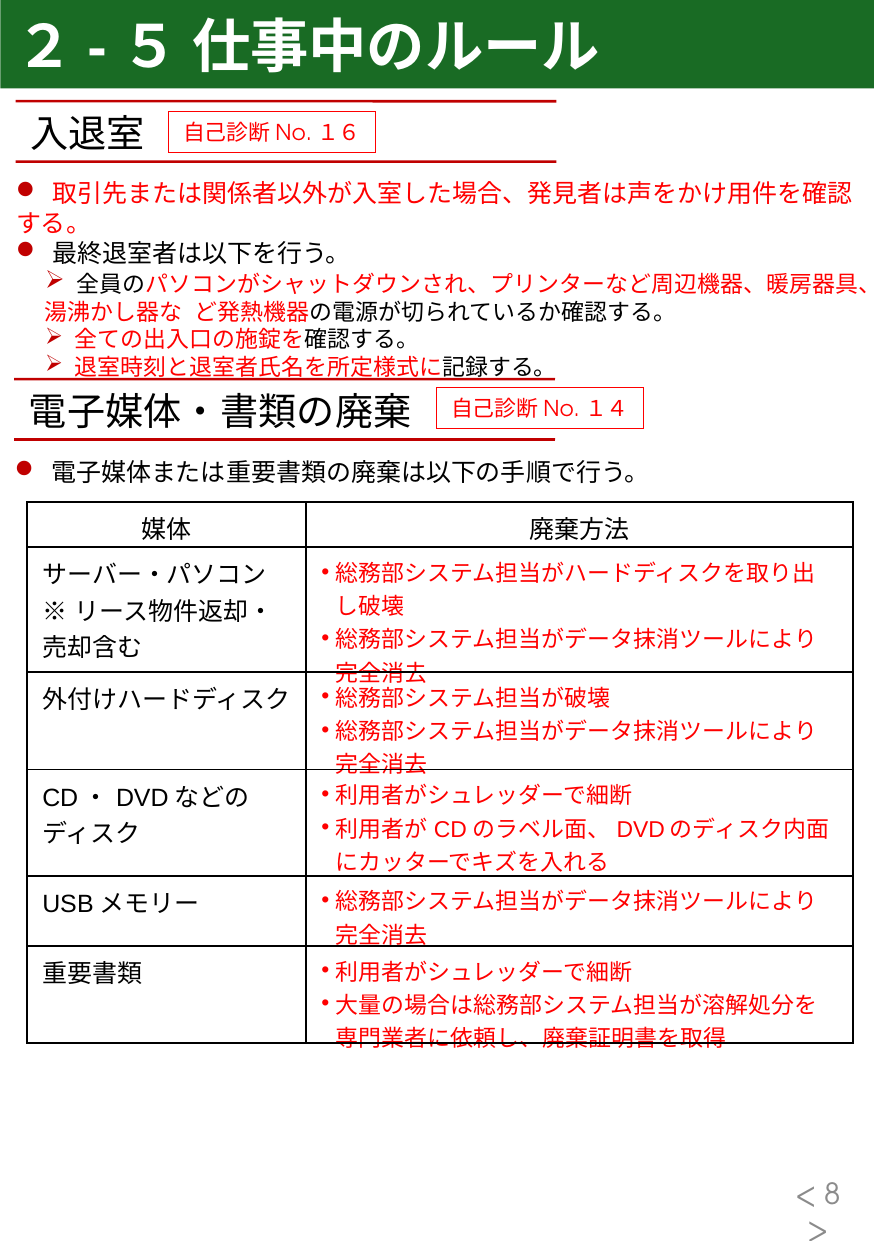

２-５ 仕事中のルール

入退室

自己診断No.１６
 取引先または関係者以外が入室した場合、発見者は声をかけ用件を確認する。
 最終退室者は以下を行う。
 全員のパソコンがシャットダウンされ、プリンターなど周辺機器、暖房器具、湯沸かし器な	ど発熱機器の電源が切られているか確認する。
 全ての出入口の施錠を確認する。
 退室時刻と退室者氏名を所定様式に記録する。

電子媒体・書類の廃棄

自己診断No.１４
 電子媒体または重要書類の廃棄は以下の手順で行う。
| 媒体 | 廃棄方法 |
| --- | --- |
| サーバー・パソコン ※リース物件返却・売却含む | 総務部システム担当がハードディスクを取り出し破壊 総務部システム担当がデータ抹消ツールにより完全消去 |
| 外付けハードディスク | 総務部システム担当が破壊 総務部システム担当がデータ抹消ツールにより完全消去 |
| CD・DVDなどのディスク | 利用者がシュレッダーで細断 利用者がCDのラベル面、DVDのディスク内面にカッターでキズを入れる |
| USBメモリー | 総務部システム担当がデータ抹消ツールにより完全消去 |
| 重要書類 | 利用者がシュレッダーで細断 大量の場合は総務部システム担当が溶解処分を専門業者に依頼し、廃棄証明書を取得 |
< 8 >